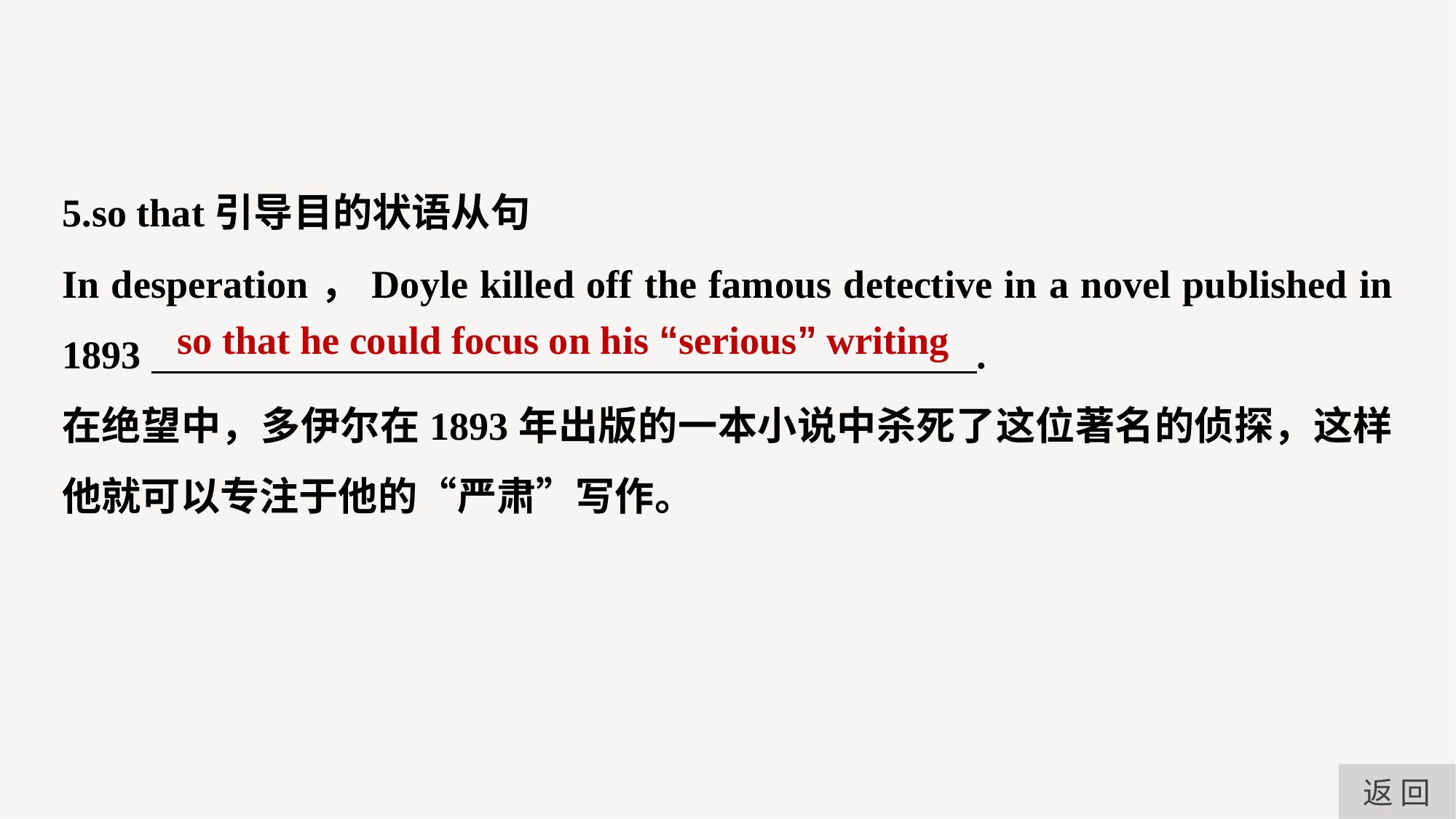

5.so that引导目的状语从句
In desperation，Doyle killed off the famous detective in a novel published in 1893                                                                                     .
在绝望中，多伊尔在1893年出版的一本小说中杀死了这位著名的侦探，这样他就可以专注于他的“严肃”写作。
so that he could focus on his “serious” writing
返 回